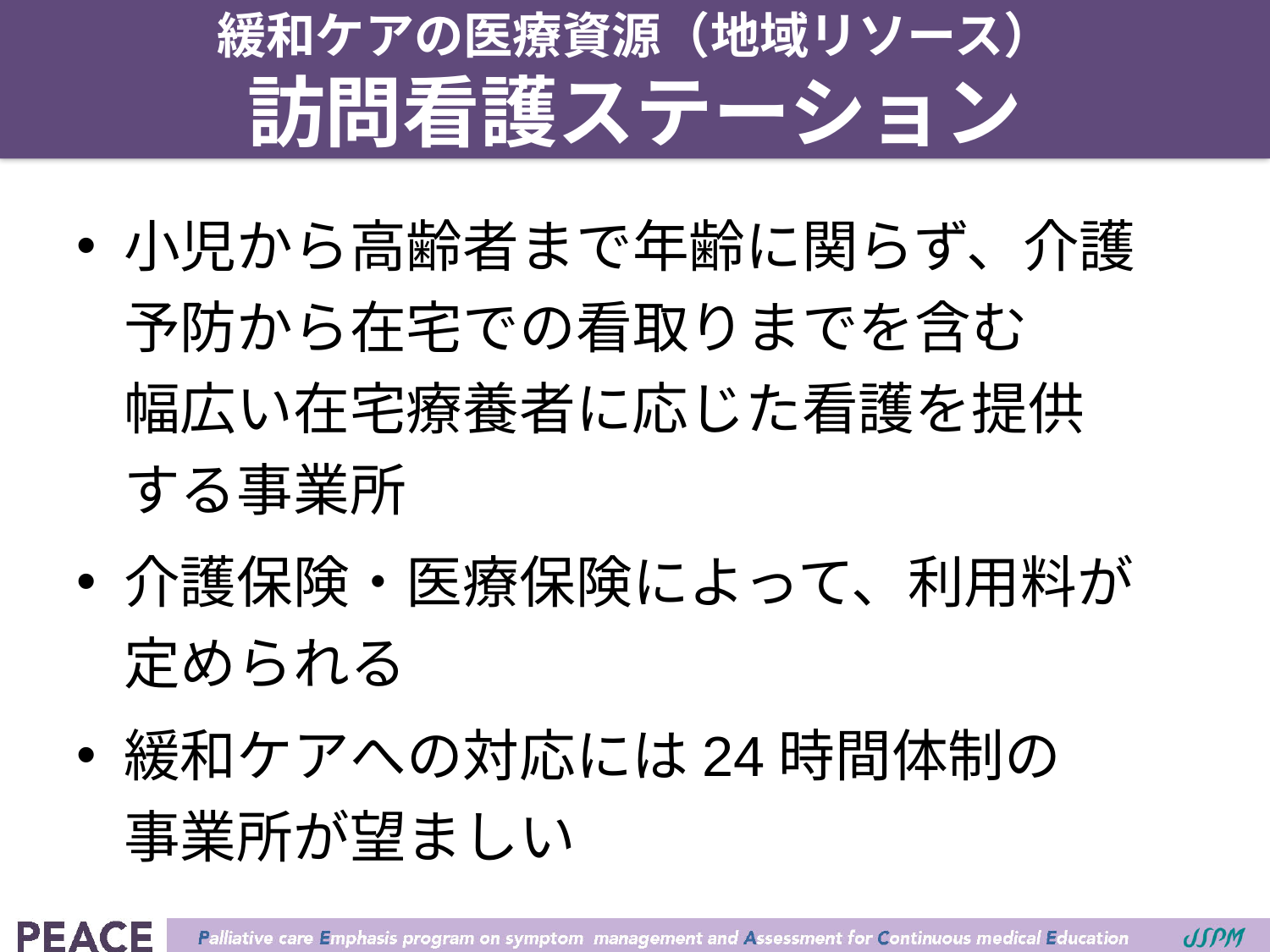

# 緩和ケアの医療資源（地域リソース） 訪問看護ステーション
小児から高齢者まで年齢に関らず、介護
予防から在宅での看取りまでを含む
幅広い在宅療養者に応じた看護を提供
する事業所
介護保険・医療保険によって、利用料が
定められる
緩和ケアへの対応には24時間体制の
事業所が望ましい